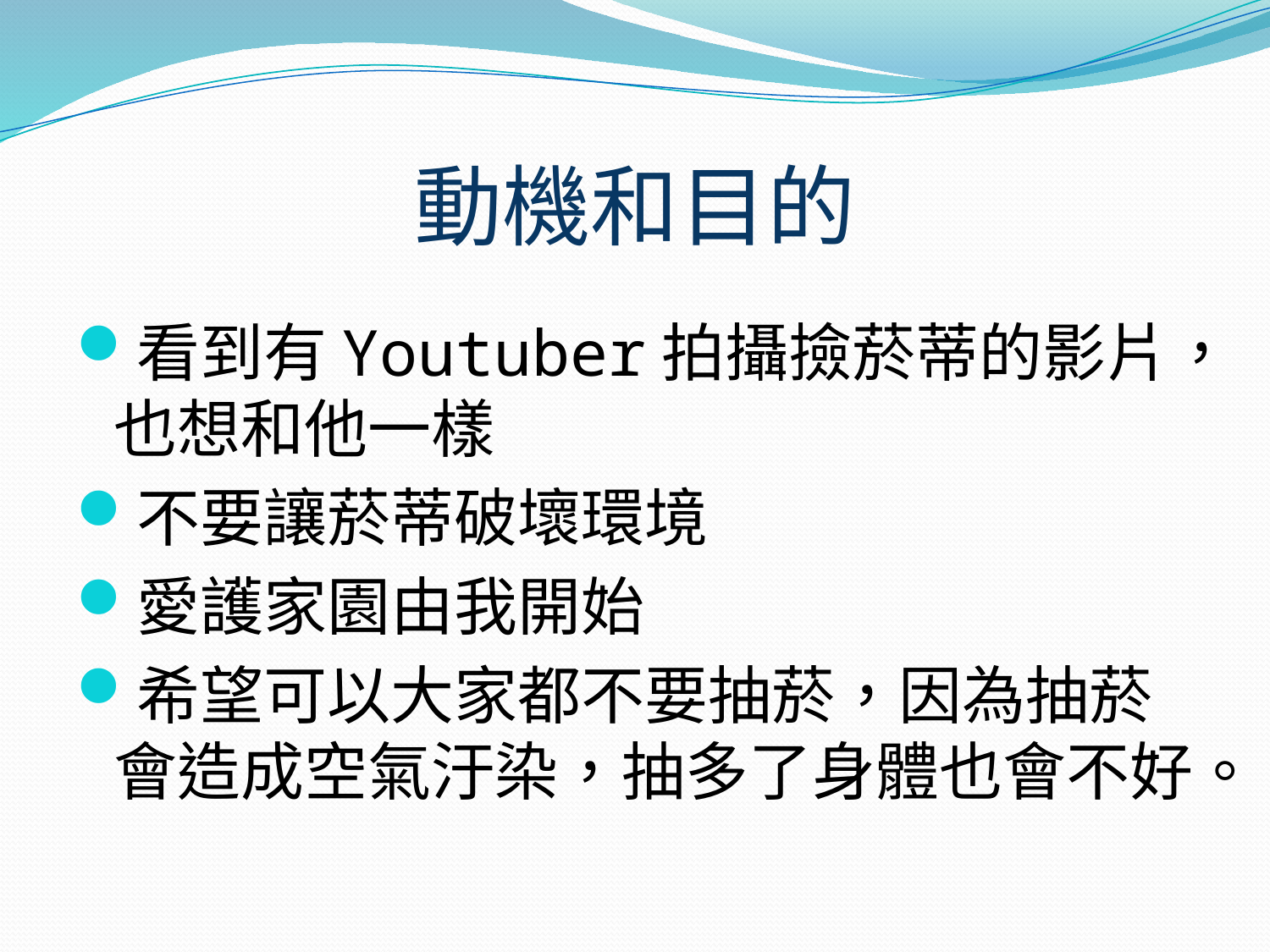

# 動機和目的
看到有Youtuber拍攝撿菸蒂的影片，也想和他一樣
不要讓菸蒂破壞環境
愛護家園由我開始
希望可以大家都不要抽菸，因為抽菸會造成空氣汙染，抽多了身體也會不好。